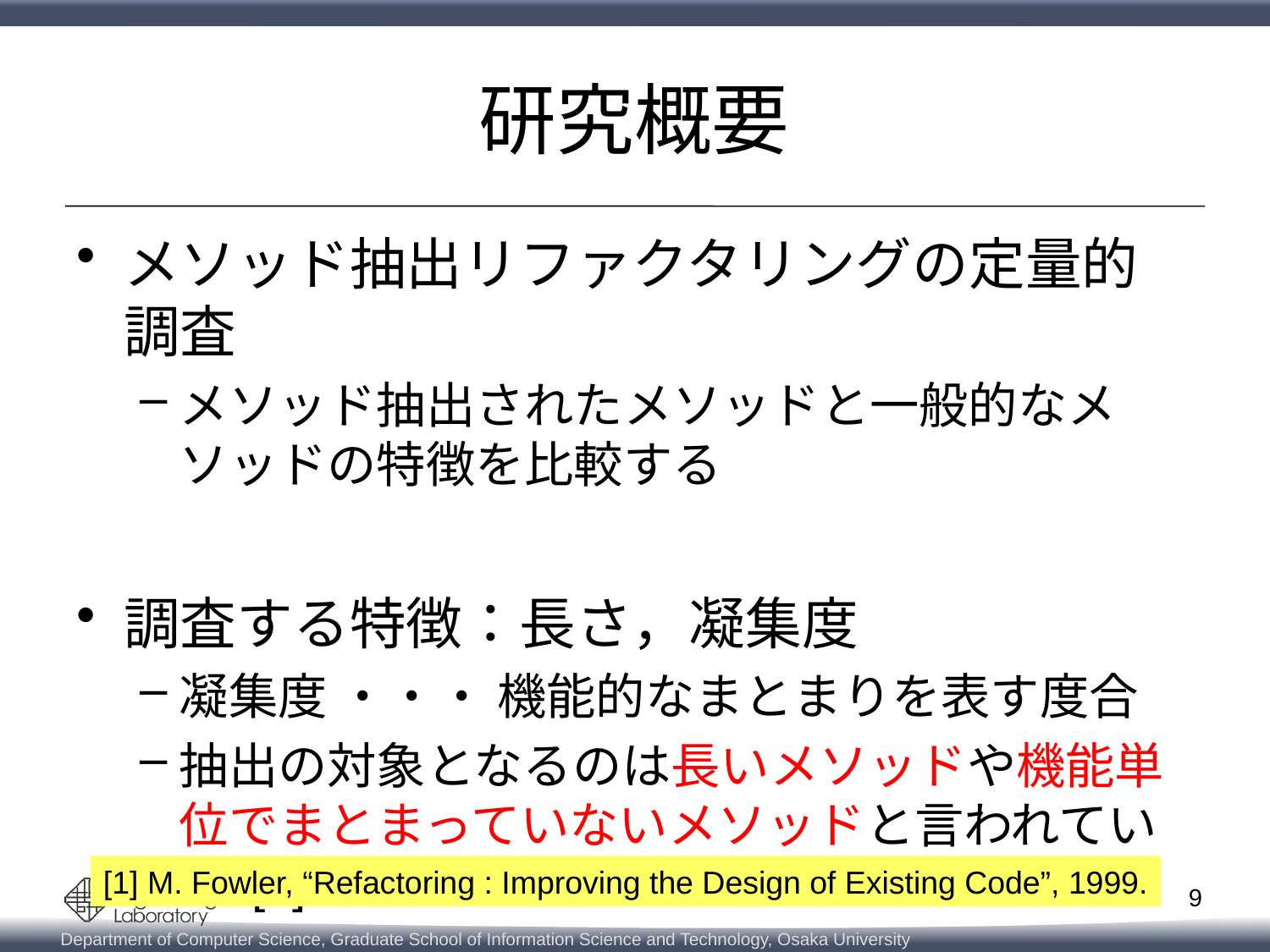

# 研究概要
メソッド抽出リファクタリングの定量的調査
メソッド抽出されたメソッドと一般的なメソッドの特徴を比較する

調査する特徴：長さ，凝集度
凝集度 ・・・ 機能的なまとまりを表す度合
抽出の対象となるのは長いメソッドや機能単位でまとまっていないメソッドと言われている [1]
[1] M. Fowler, “Refactoring : Improving the Design of Existing Code”, 1999.
9